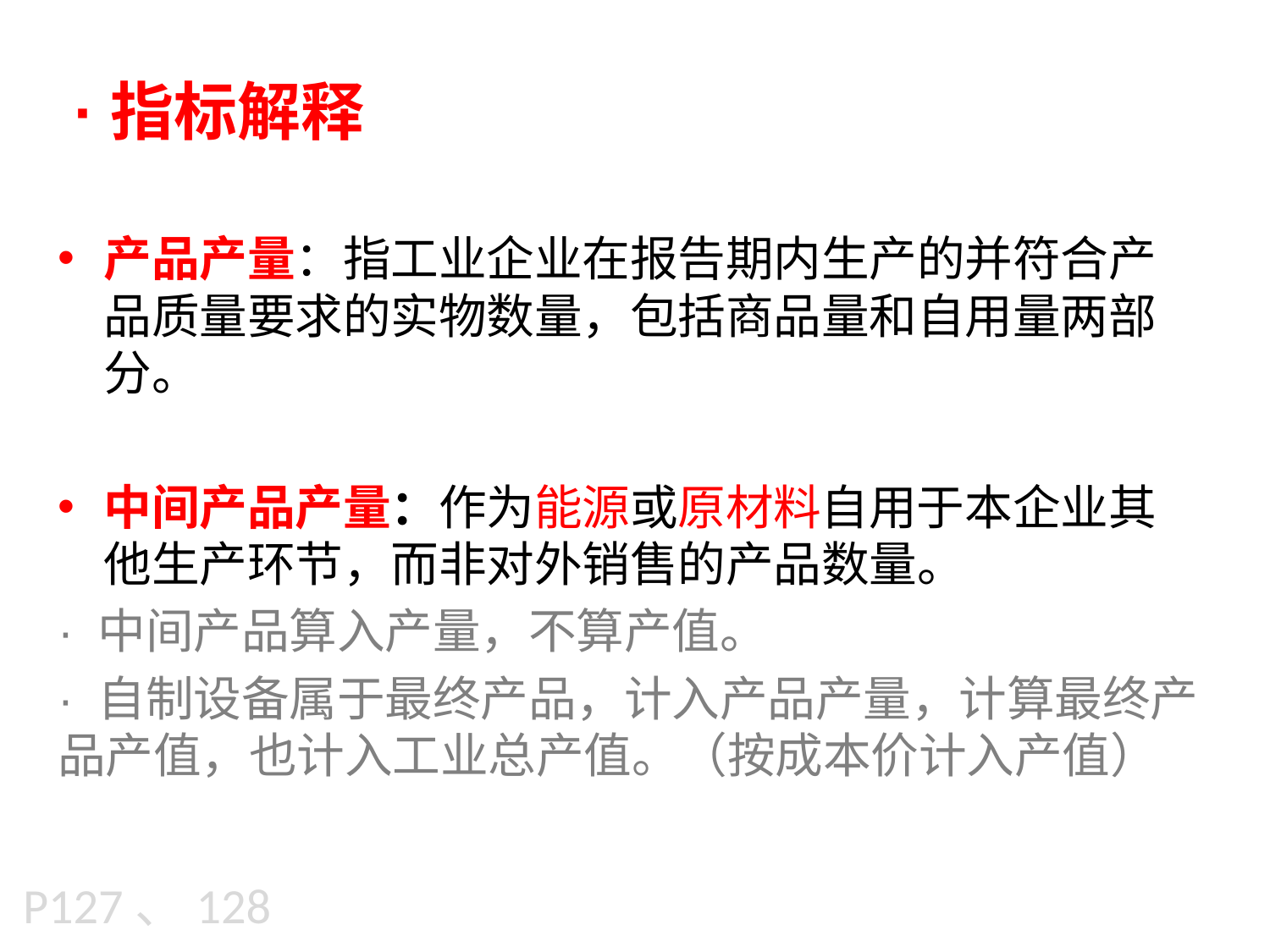

·指标解释
产品产量：指工业企业在报告期内生产的并符合产品质量要求的实物数量，包括商品量和自用量两部分。

中间产品产量：作为能源或原材料自用于本企业其他生产环节，而非对外销售的产品数量。
· 中间产品算入产量，不算产值。
· 自制设备属于最终产品，计入产品产量，计算最终产品产值，也计入工业总产值。（按成本价计入产值）

P127、128